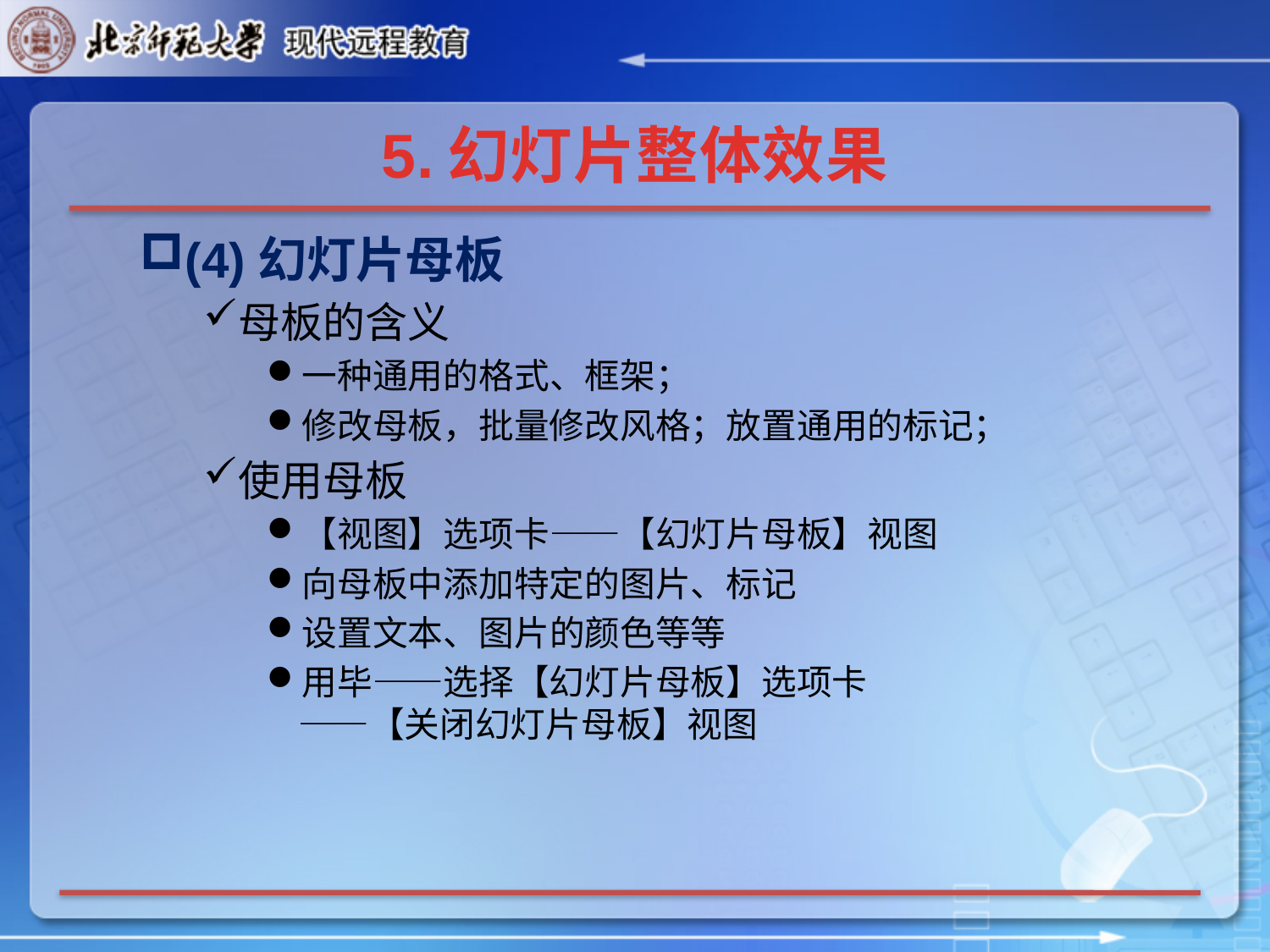

# 5.幻灯片整体效果
(4)幻灯片母板
母板的含义
一种通用的格式、框架；
修改母板，批量修改风格；放置通用的标记；
使用母板
【视图】选项卡——【幻灯片母板】视图
向母板中添加特定的图片、标记
设置文本、图片的颜色等等
用毕——选择【幻灯片母板】选项卡
——【关闭幻灯片母板】视图